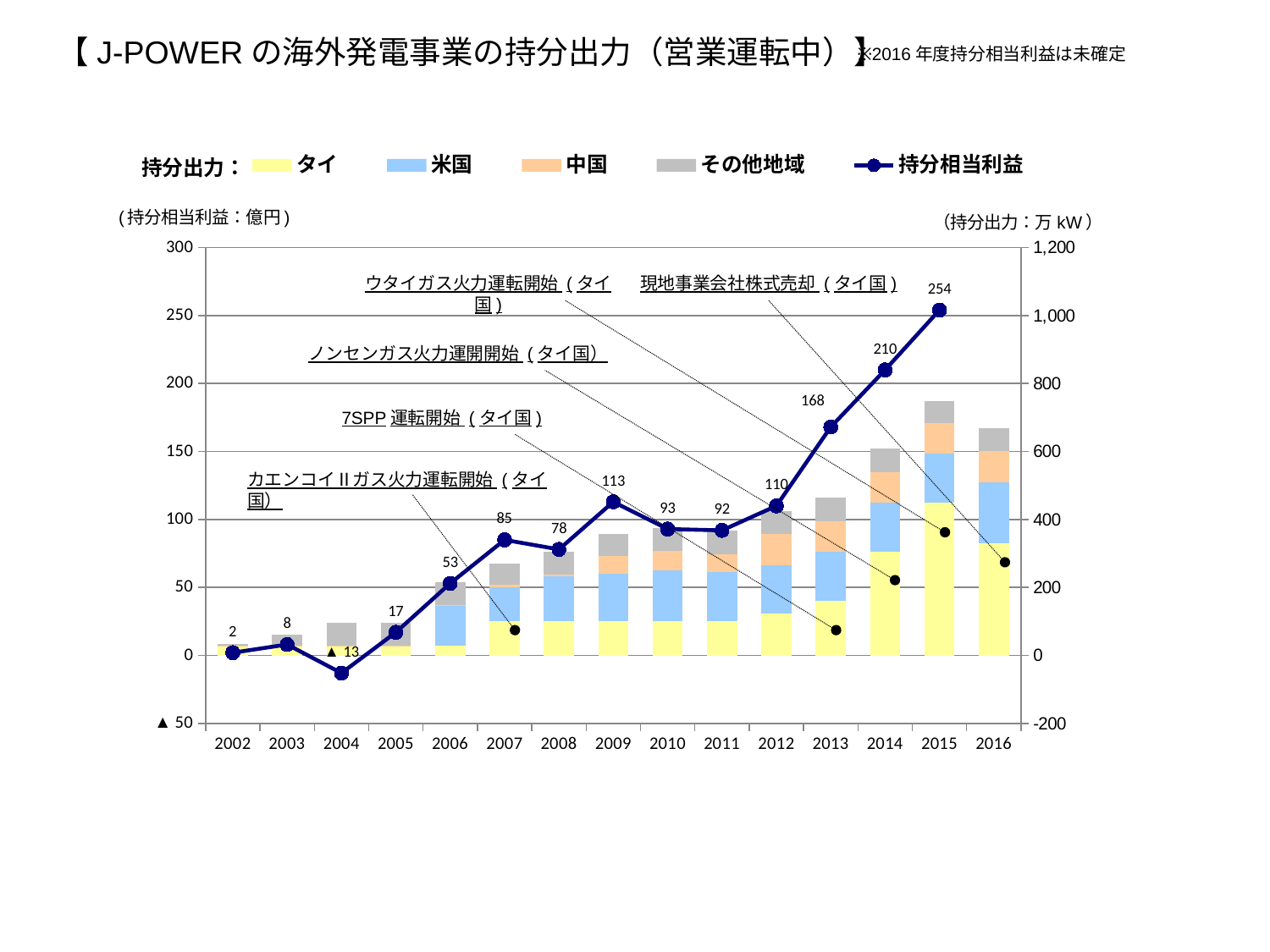

【J-POWERの海外発電事業の持分出力（営業運転中）】
※2016年度持分相当利益は未確定

### Chart

| Category | タイ | 米国 | 中国 | その他地域 | 持分相当利益 |
|---|---|---|---|---|---|
| 2002 | 28.130000000000003 | 0.0 | 1.2 | 3.69 | 2.0 |
| 2003 | 28.352300000000003 | 0.0 | 1.2 | 30.469899999999996 | 8.0 |
| 2004 | 28.352300000000003 | 0.0 | 1.2 | 66.8699 | -13.0 |
| 2005 | 28.352300000000003 | 0.0 | 1.2 | 66.8699 | 17.0 |
| 2006 | 29.342100000000006 | 118.825 | 1.2 | 66.8699 | 53.0 |
| 2007 | 102.00679999999998 | 99.22999999999999 | 6.0600000000000005 | 63.179899999999996 | 85.0 |
| 2008 | 102.00679999999998 | 130.884 | 6.0600000000000005 | 65.3399 | 78.0 |
| 2009 | 102.00679999999998 | 139.005 | 51.093 | 65.3399 | 113.0 |
| 2010 | 102.00679999999998 | 148.605 | 57.847 | 65.3399 | 93.0 |
| 2011 | 102.00679999999998 | 143.805 | 52.333000000000006 | 69.17533999999999 | 92.0 |
| 2012 | 122.11179999999999 | 143.805 | 90.24300000000001 | 69.17533999999999 | 110.0 |
| 2013 | 160.81072 | 144.20499999999998 | 90.50899999999999 | 69.3299 | 168.0 |
| 2014 | 304.81072 | 144.20499999999998 | 90.83296 | 69.3299 | 210.0 |
| 2015 | 448.81072000000006 | 144.20499999999998 | 90.83296 | 65.5799 | 254.0 |
| 2016 | 330.0 | 178.5 | 93.6 | 65.6 | None |
現地事業会社株式売却 (タイ国)
ウタイガス火力運転開始 (タイ国)
ノンセンガス火力運開開始 (タイ国）
7SPP運転開始 (タイ国)
カエンコイⅡガス火力運転開始 (タイ国）